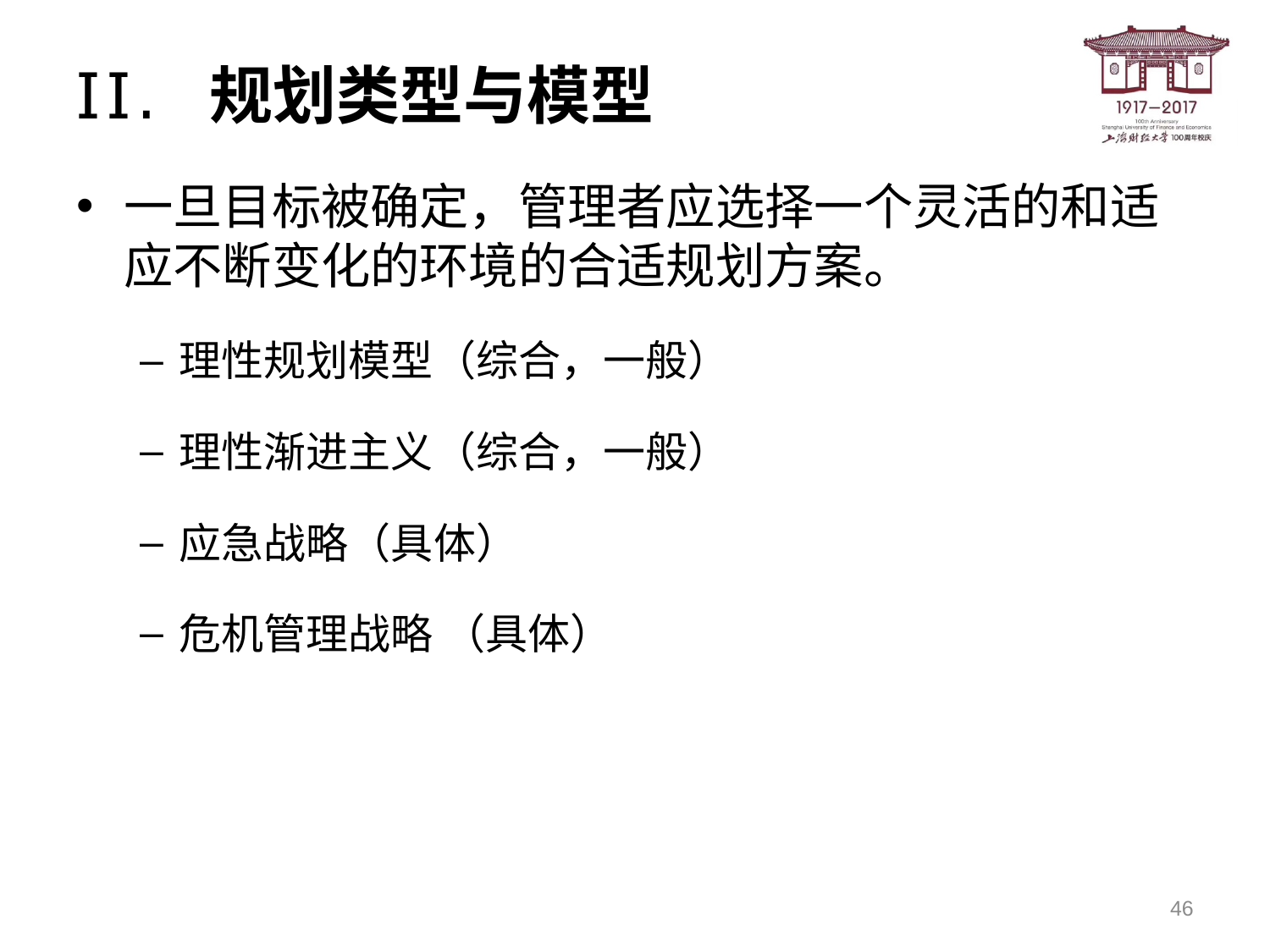

# II.  规划类型与模型
一旦目标被确定，管理者应选择一个灵活的和适应不断变化的环境的合适规划方案。
理性规划模型（综合，一般）
理性渐进主义（综合，一般）
应急战略（具体）
危机管理战略 （具体）
46